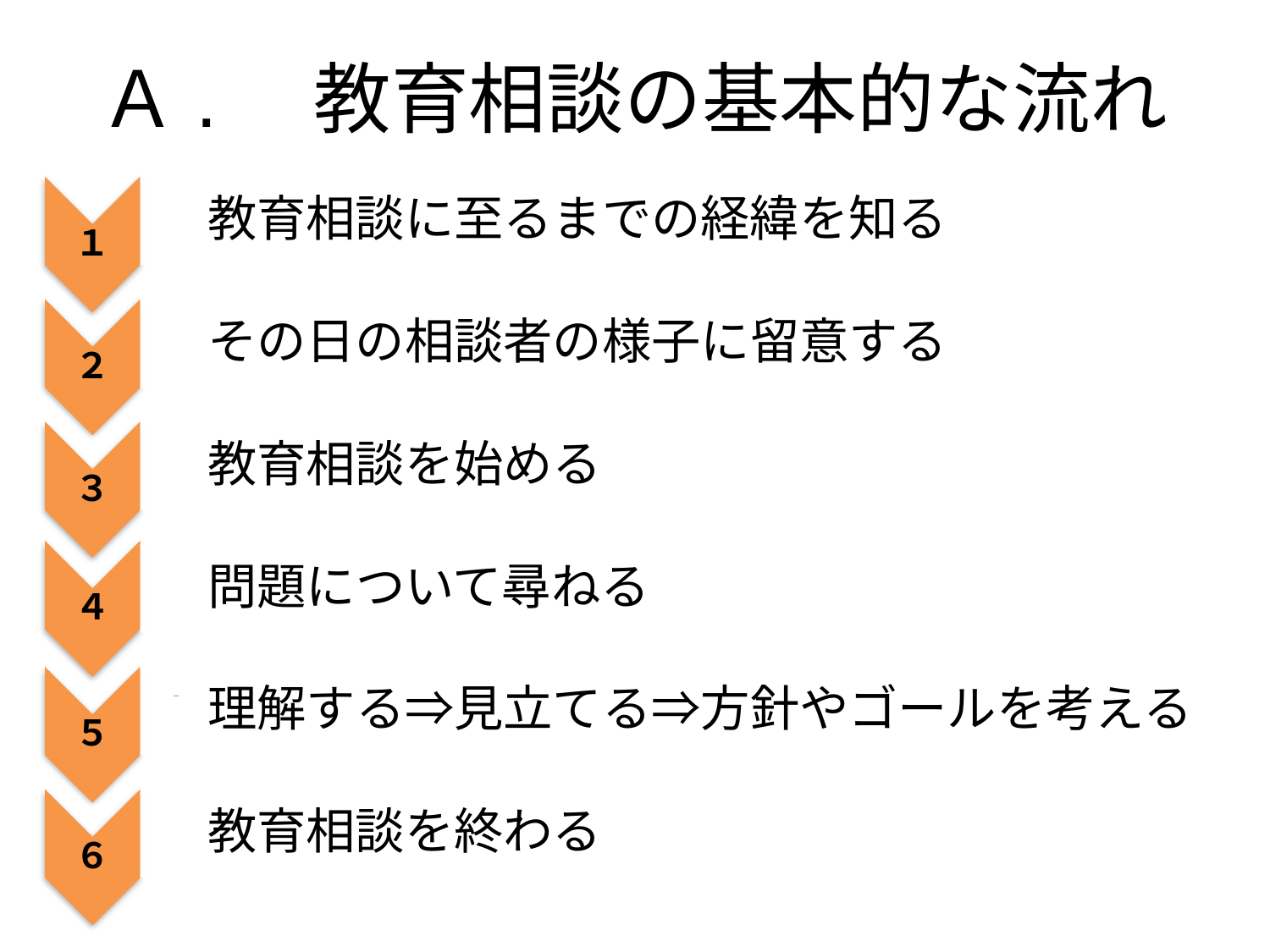

Ａ.　教育相談の基本的な流れ
１
教育相談に至るまでの経緯を知る
２
その日の相談者の様子に留意する
３
教育相談を始める
４
問題について尋ねる
５
理解する⇒見立てる⇒方針やゴールを考える
６
教育相談を終わる